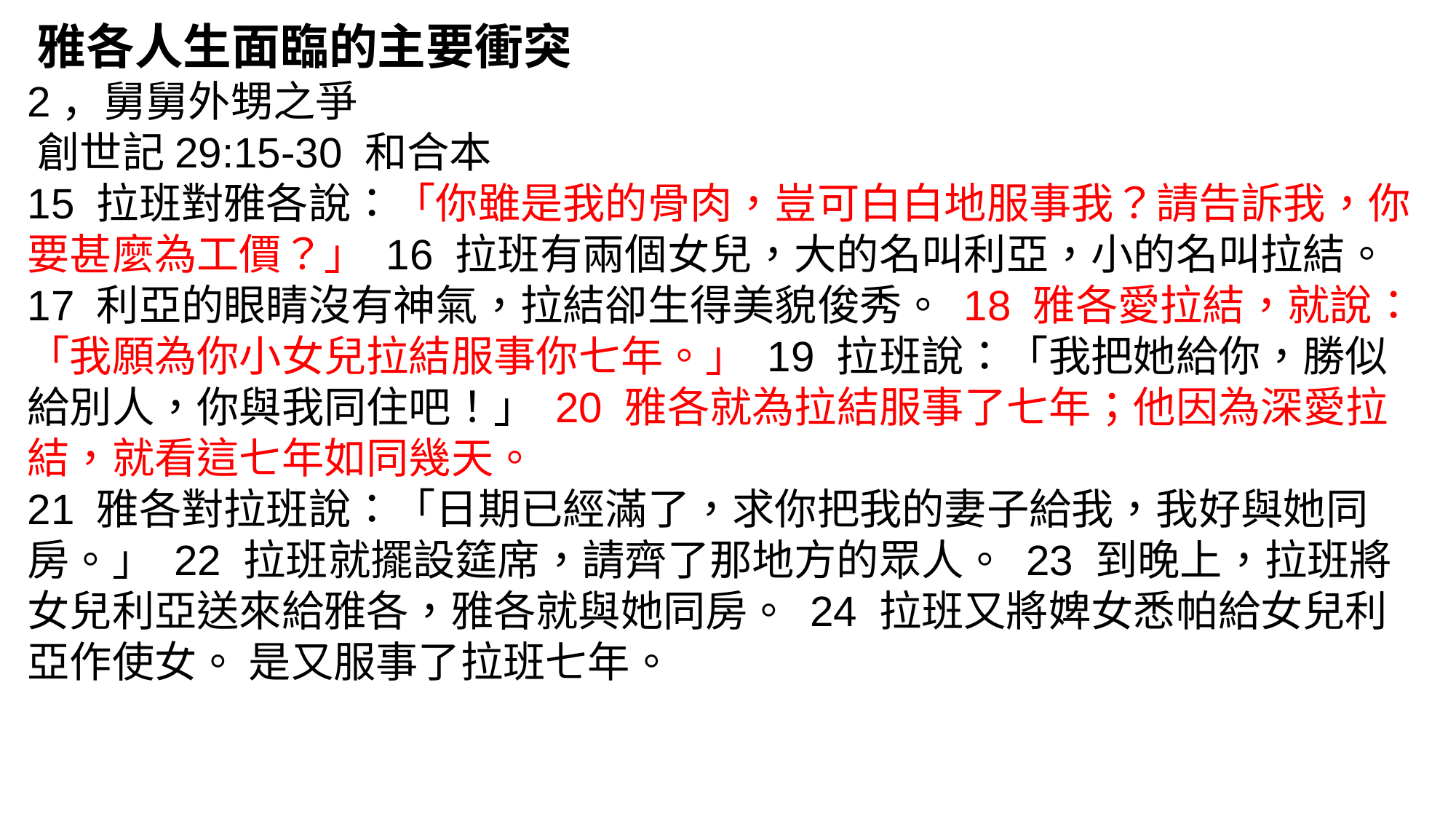

‪‪‪‪雅各人生面臨的主要衝突
2，舅舅外甥之爭
‪創世記‬29:15-30 和合本
15 拉班對雅各說：「你雖是我的骨肉，豈可白白地服事我？請告訴我，你要甚麼為工價？」 16 拉班有兩個女兒，大的名叫利亞，小的名叫拉結。 17 利亞的眼睛沒有神氣，拉結卻生得美貌俊秀。 18 雅各愛拉結，就說：「我願為你小女兒拉結服事你七年。」 19 拉班說：「我把她給你，勝似給別人，你與我同住吧！」 20 雅各就為拉結服事了七年；他因為深愛拉結，就看這七年如同幾天。
21 雅各對拉班說：「日期已經滿了，求你把我的妻子給我，我好與她同房。」 22 拉班就擺設筵席，請齊了那地方的眾人。 23 到晚上，拉班將女兒利亞送來給雅各，雅各就與她同房。 24 拉班又將婢女悉帕給女兒利亞作使女。 是又服事了拉班七年。